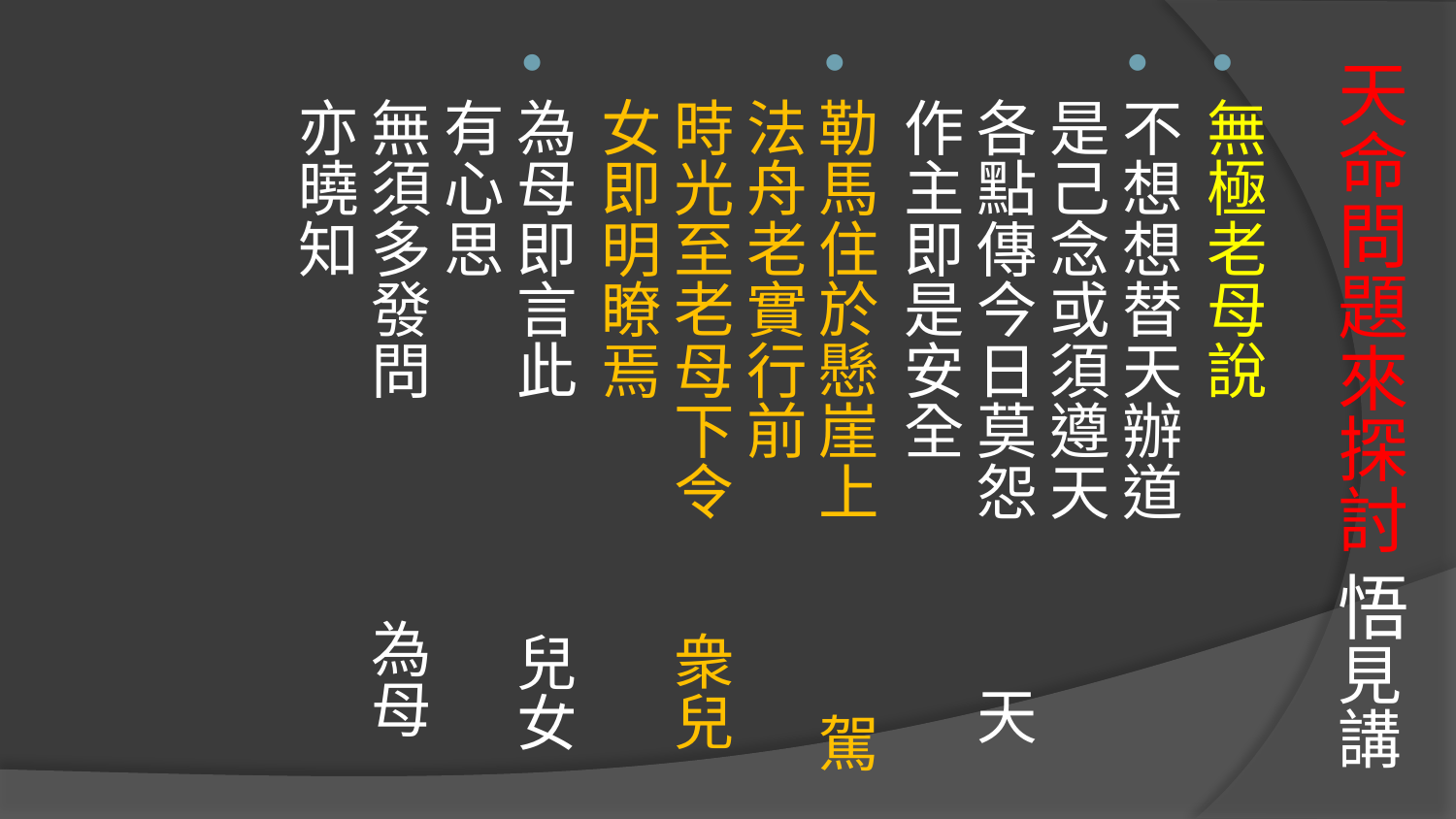

無極老母說
不想想替天辦道                  是己念或須遵天
各點傳今日莫怨            天作主即是安全
勒馬住於懸崖上              駕法舟老實行前
時光至老母下令        衆兒女即明瞭焉
為母即言此                 兒女有心思
無須多發問                為母亦曉知

# 天命問題來探討 悟見講